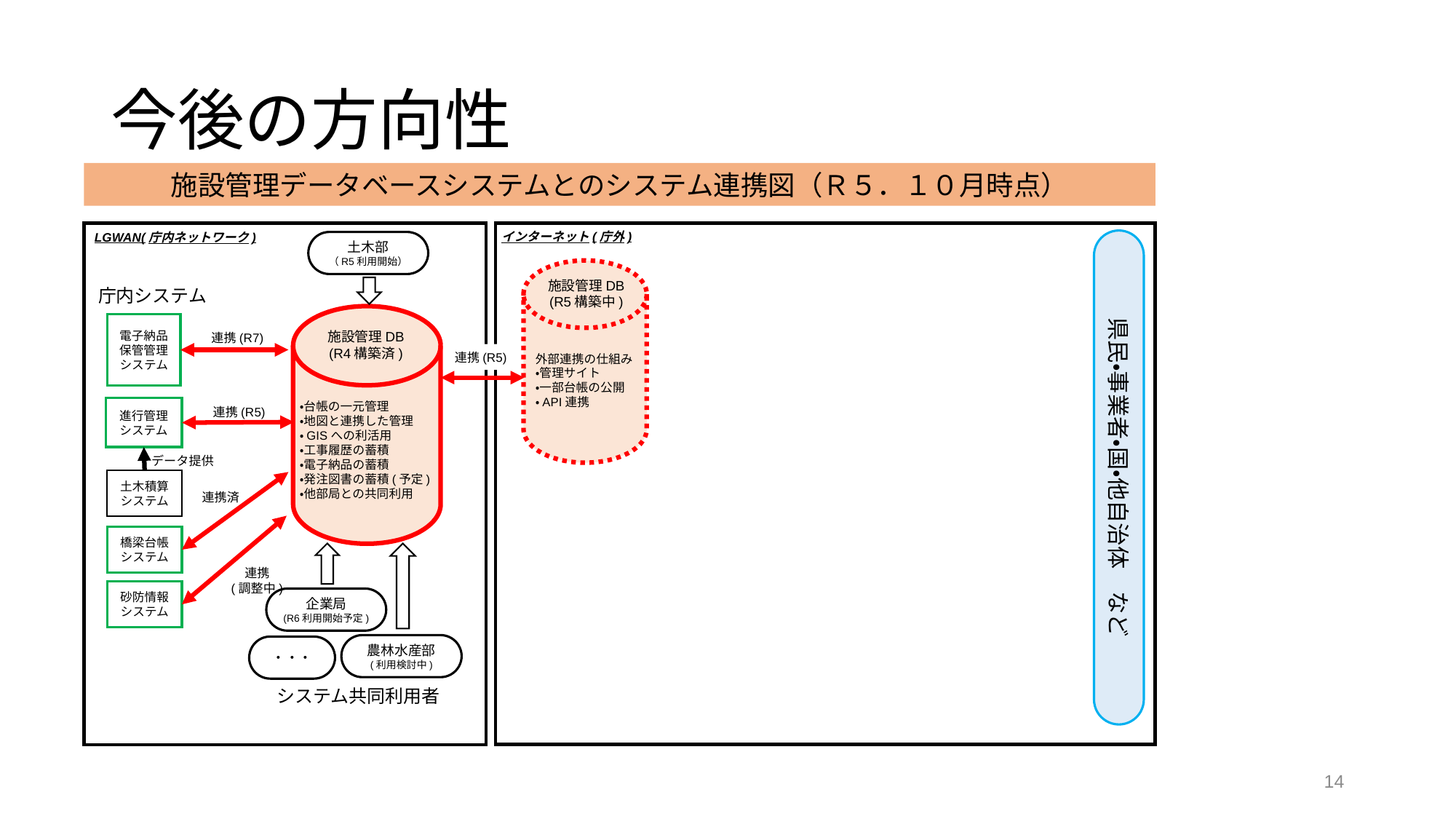

# 今後の方向性
施設管理データベースシステムとのシステム連携図（Ｒ５．１０月時点）
インターネット(庁外)

LGWAN(庁内ネットワーク)
県民・事業者・国・他自治体　など
土木部
（R5利用開始）

施設管理DB
(R5構築中)

庁内システム

電子納品
保管管理
システム
施設管理DB
(R4構築済)
連携(R7)
連携(R5)
外部連携の仕組み
・管理サイト
・一部台帳の公開
・API連携
・台帳の一元管理
・地図と連携した管理
・GISへの利活用
・工事履歴の蓄積
・電子納品の蓄積
・発注図書の蓄積(予定)
・他部局との共同利用
進行管理
システム
連携(R5)
データ提供
土木積算
システム
連携済
橋梁台帳
システム

連携
(調整中)
砂防情報
システム
企業局
(R6利用開始予定)
農林水産部
(利用検討中)
・・・
システム共同利用者
14